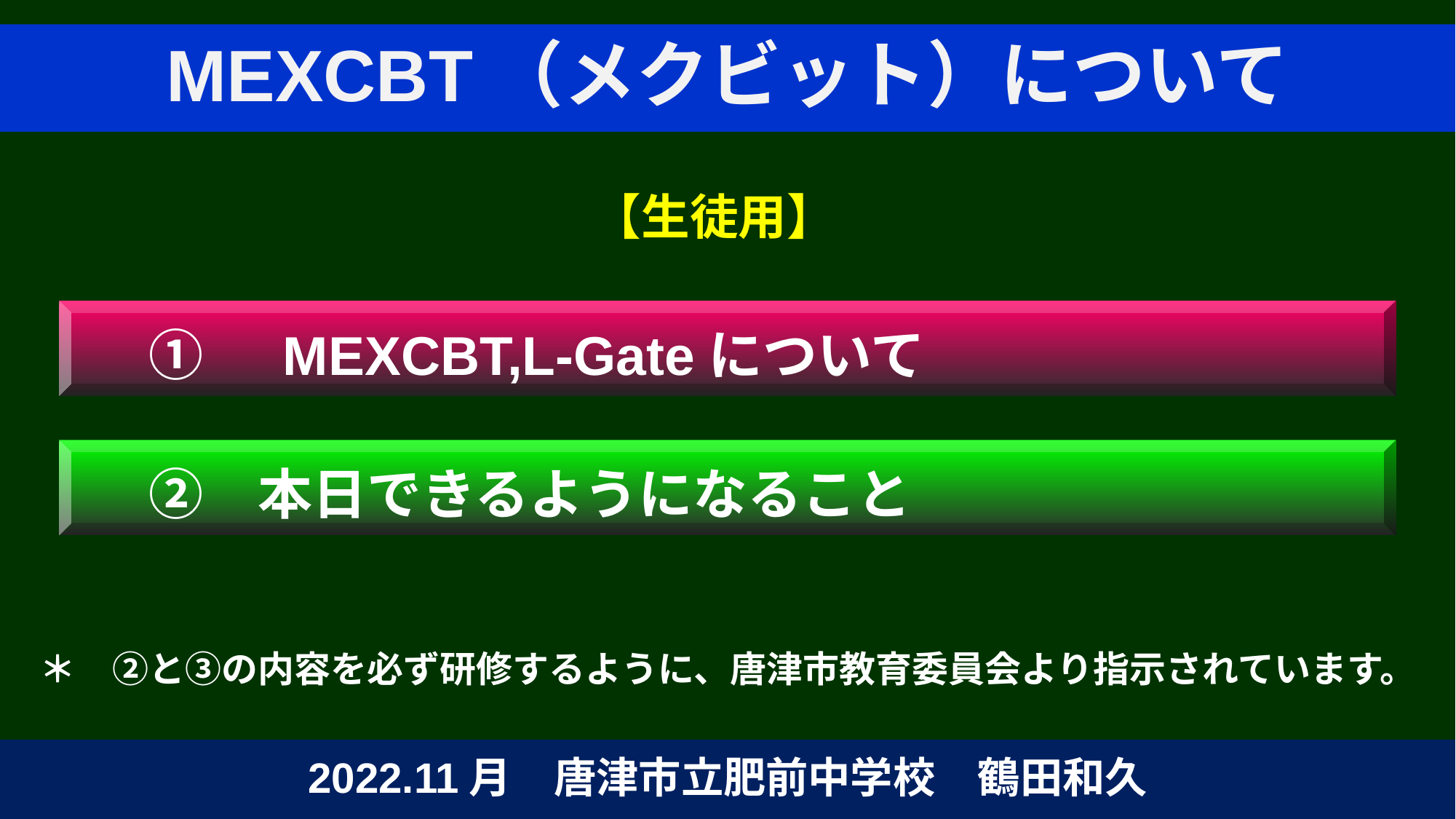

# MEXCBT（メクビット）について
【生徒用】
　①　 MEXCBT,L-Gateについて
　②　本日できるようになること
＊　②と③の内容を必ず研修するように、唐津市教育委員会より指示されています。
2022.11月　唐津市立肥前中学校　鶴田和久